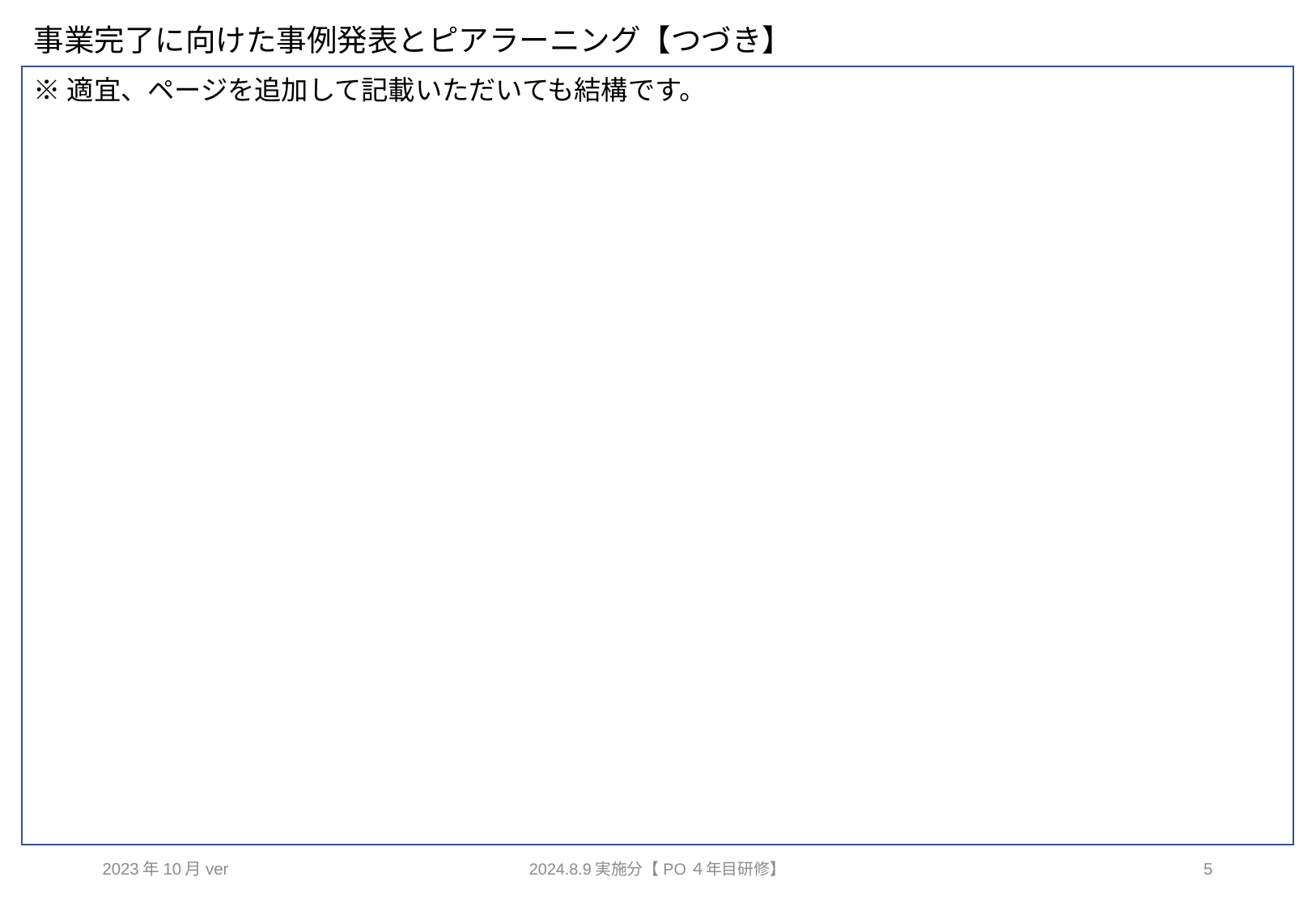

# 事業完了に向けた事例発表とピアラーニング【つづき】
※適宜、ページを追加して記載いただいても結構です。
2023年10月ver
2024.8.9実施分【PO４年目研修】
5